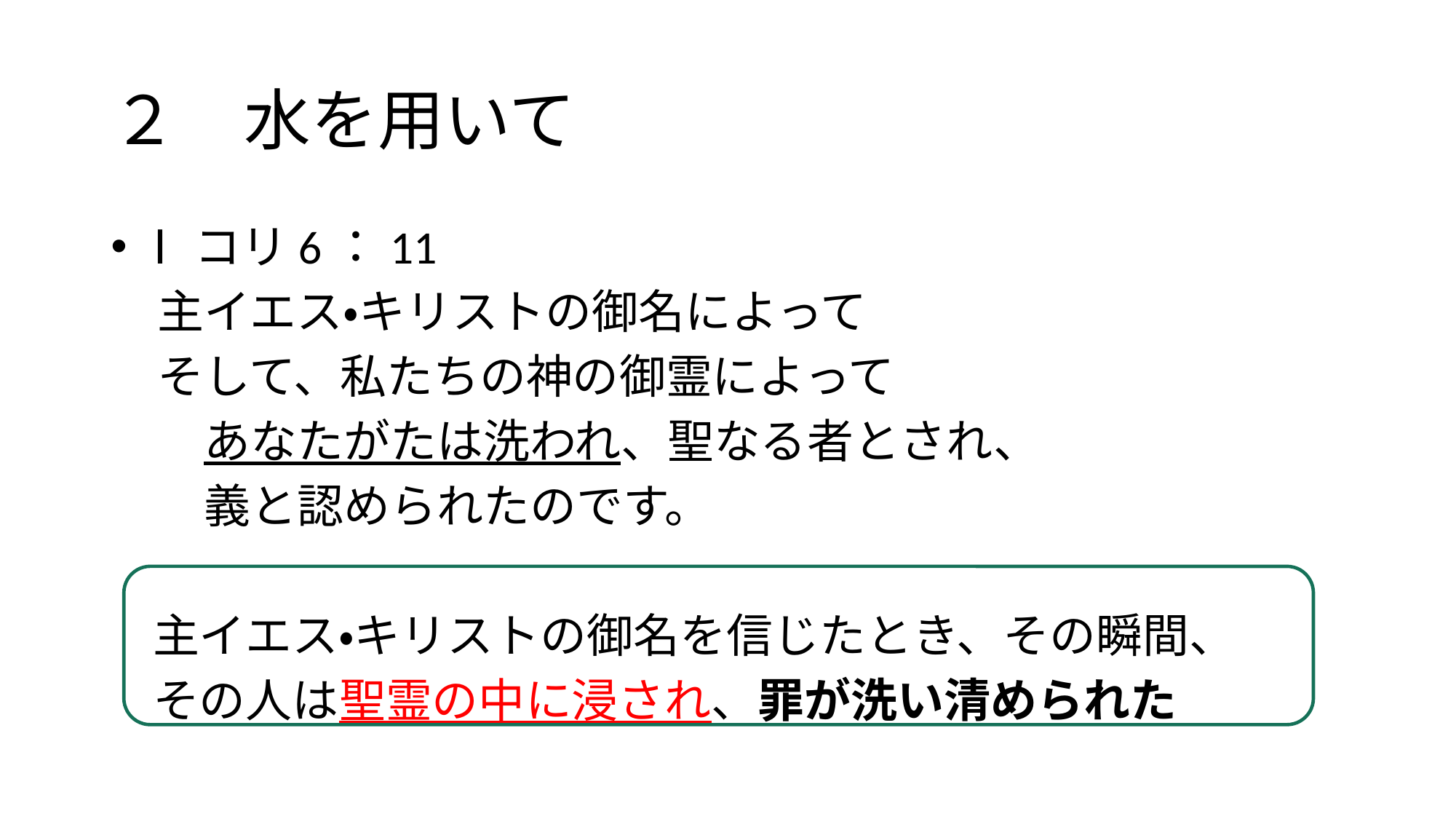

# ２　水を用いて
Ⅰコリ6：11
　主イエス・キリストの御名によって
　そして、私たちの神の御霊によって
　　あなたがたは洗われ、聖なる者とされ、
　　義と認められたのです。

   主イエス・キリストの御名を信じたとき、その瞬間、
   その人は聖霊の中に浸され、罪が洗い清められた